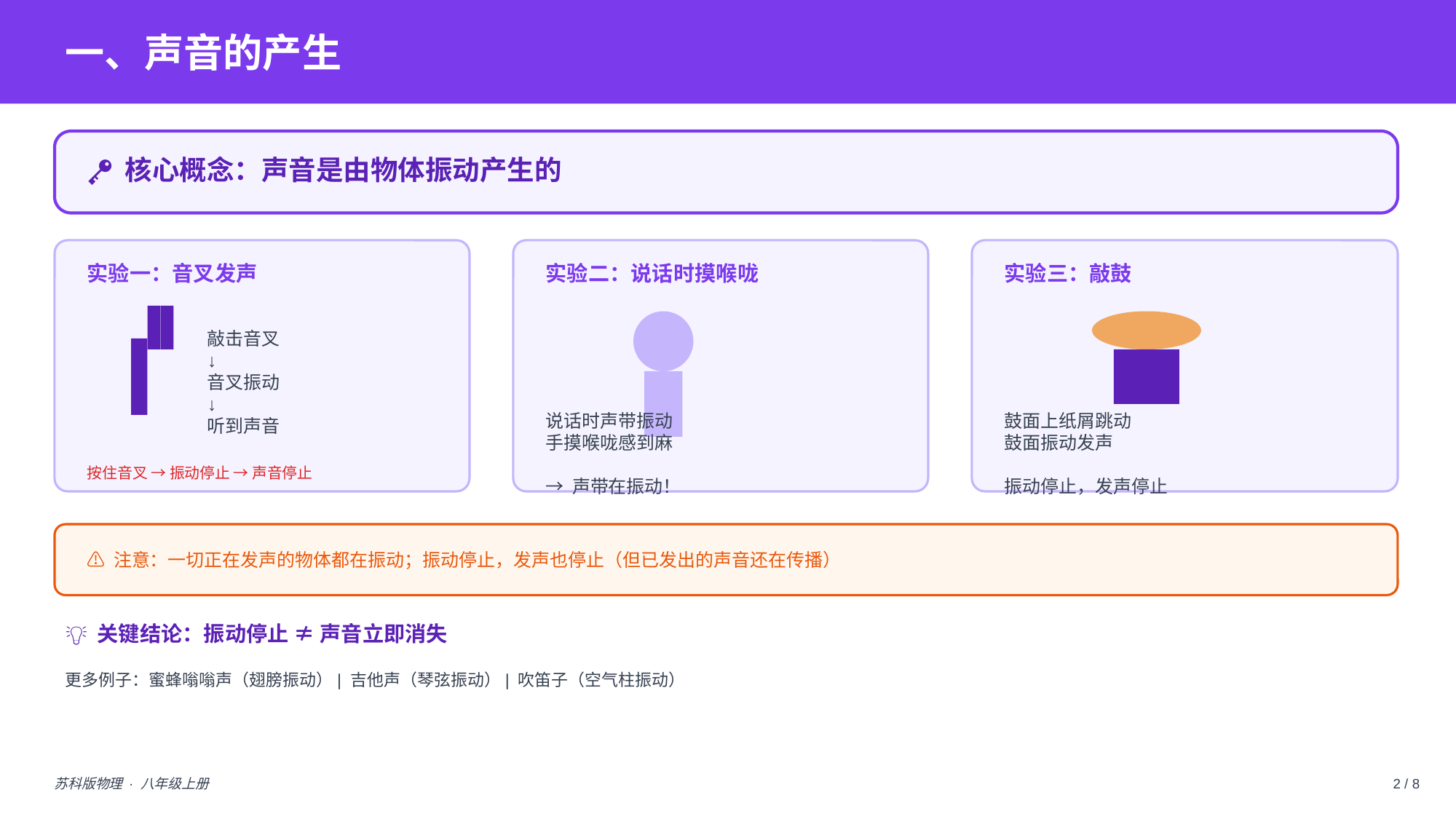

一、声音的产生

🔑 核心概念：声音是由物体振动产生的

实验一：音叉发声
实验二：说话时摸喉咙
实验三：敲鼓
敲击音叉
↓
音叉振动
↓
听到声音

说话时声带振动
手摸喉咙感到麻

→ 声带在振动！
鼓面上纸屑跳动
鼓面振动发声

振动停止，发声停止
按住音叉 → 振动停止 → 声音停止

⚠️ 注意：一切正在发声的物体都在振动；振动停止，发声也停止（但已发出的声音还在传播）
💡 关键结论：振动停止 ≠ 声音立即消失
更多例子：蜜蜂嗡嗡声（翅膀振动）| 吉他声（琴弦振动）| 吹笛子（空气柱振动）
苏科版物理 · 八年级上册
2 / 8